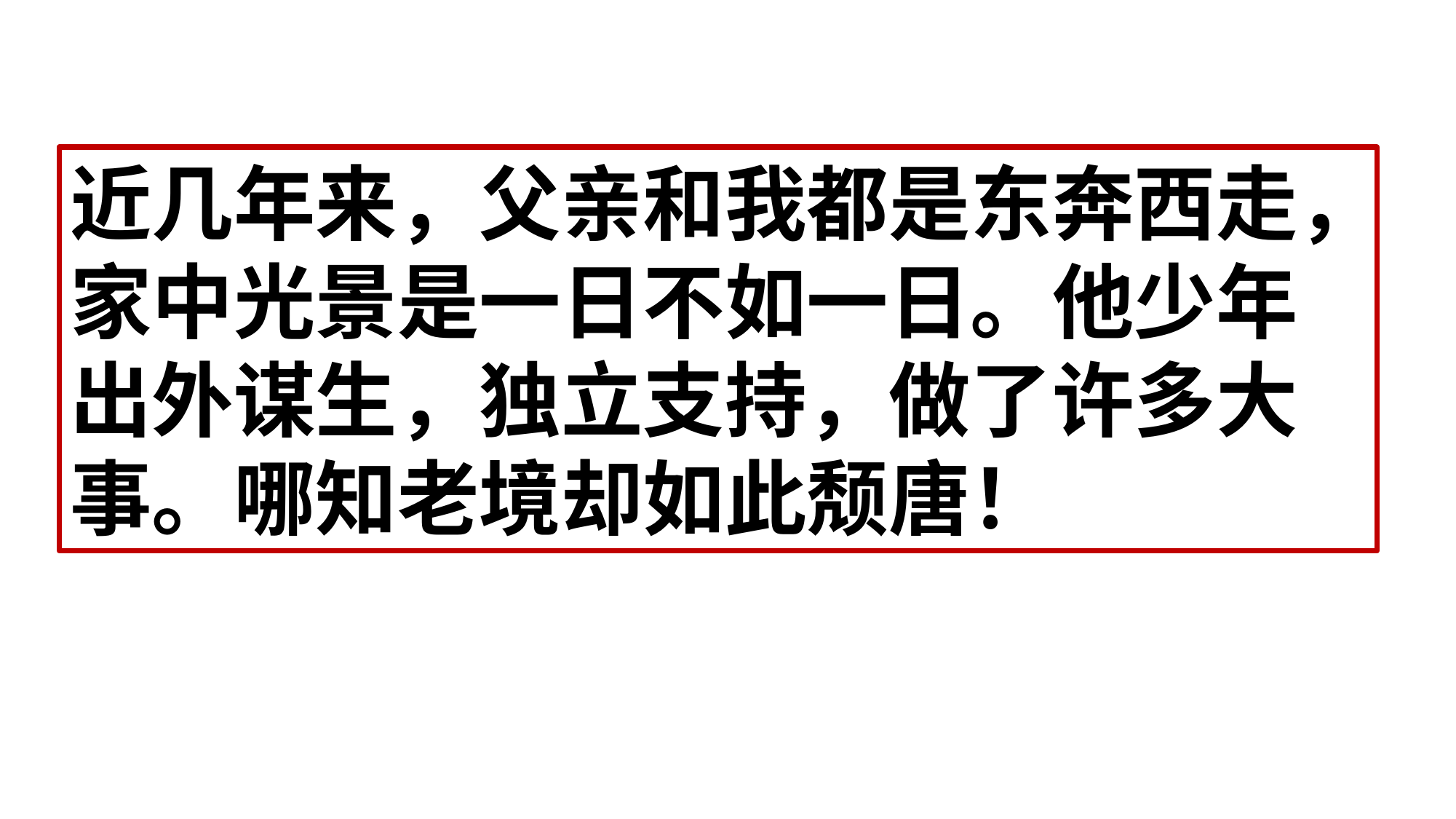

近几年来，父亲和我都是东奔西走，家中光景是一日不如一日。他少年出外谋生，独立支持，做了许多大事。哪知老境却如此颓唐！